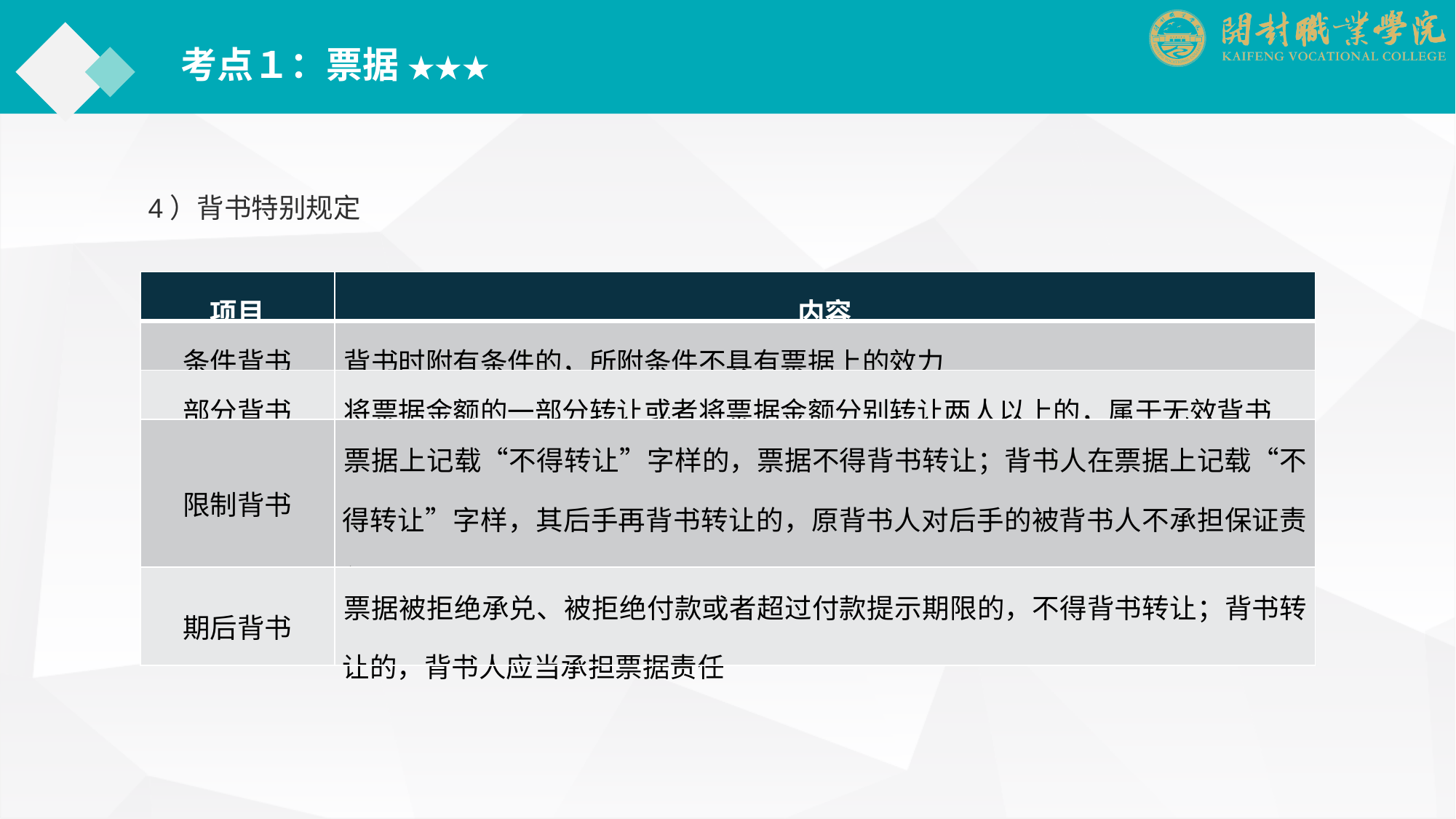

考点１：票据 ★★★
4）背书特别规定
| 项目 | 内容 |
| --- | --- |
| 条件背书 | 背书时附有条件的，所附条件不具有票据上的效力 |
| 部分背书 | 将票据金额的一部分转让或者将票据金额分别转让两人以上的，属于无效背书 |
| 限制背书 | 票据上记载“不得转让”字样的，票据不得背书转让；背书人在票据上记载“不得转让”字样，其后手再背书转让的，原背书人对后手的被背书人不承担保证责任 |
| 期后背书 | 票据被拒绝承兑、被拒绝付款或者超过付款提示期限的，不得背书转让；背书转让的，背书人应当承担票据责任 |